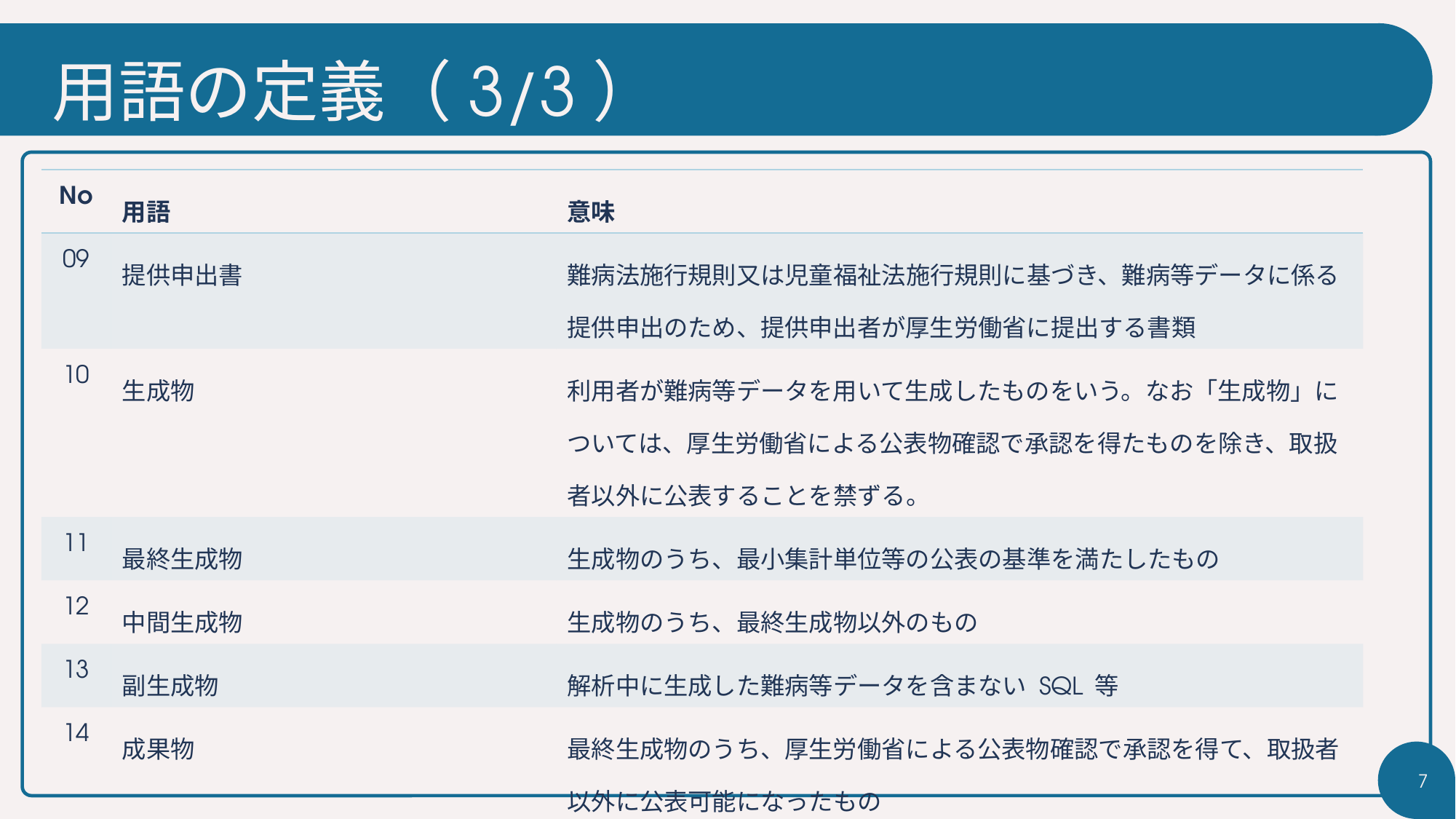

# 用語の定義（3/3）
| No | 用語 | 意味 |
| --- | --- | --- |
| 09 | 提供申出書 | 難病法施行規則又は児童福祉法施行規則に基づき、難病等データに係る提供申出のため、提供申出者が厚生労働省に提出する書類 |
| 10 | 生成物 | 利用者が難病等データを用いて生成したものをいう。なお「生成物」については、厚生労働省による公表物確認で承認を得たものを除き、取扱者以外に公表することを禁ずる。 |
| 11 | 最終生成物 | 生成物のうち、最小集計単位等の公表の基準を満たしたもの |
| 12 | 中間生成物 | 生成物のうち、最終生成物以外のもの |
| 13 | 副生成物 | 解析中に生成した難病等データを含まない SQL 等 |
| 14 | 成果物 | 最終生成物のうち、厚生労働省による公表物確認で承認を得て、取扱者以外に公表可能になったもの |
7